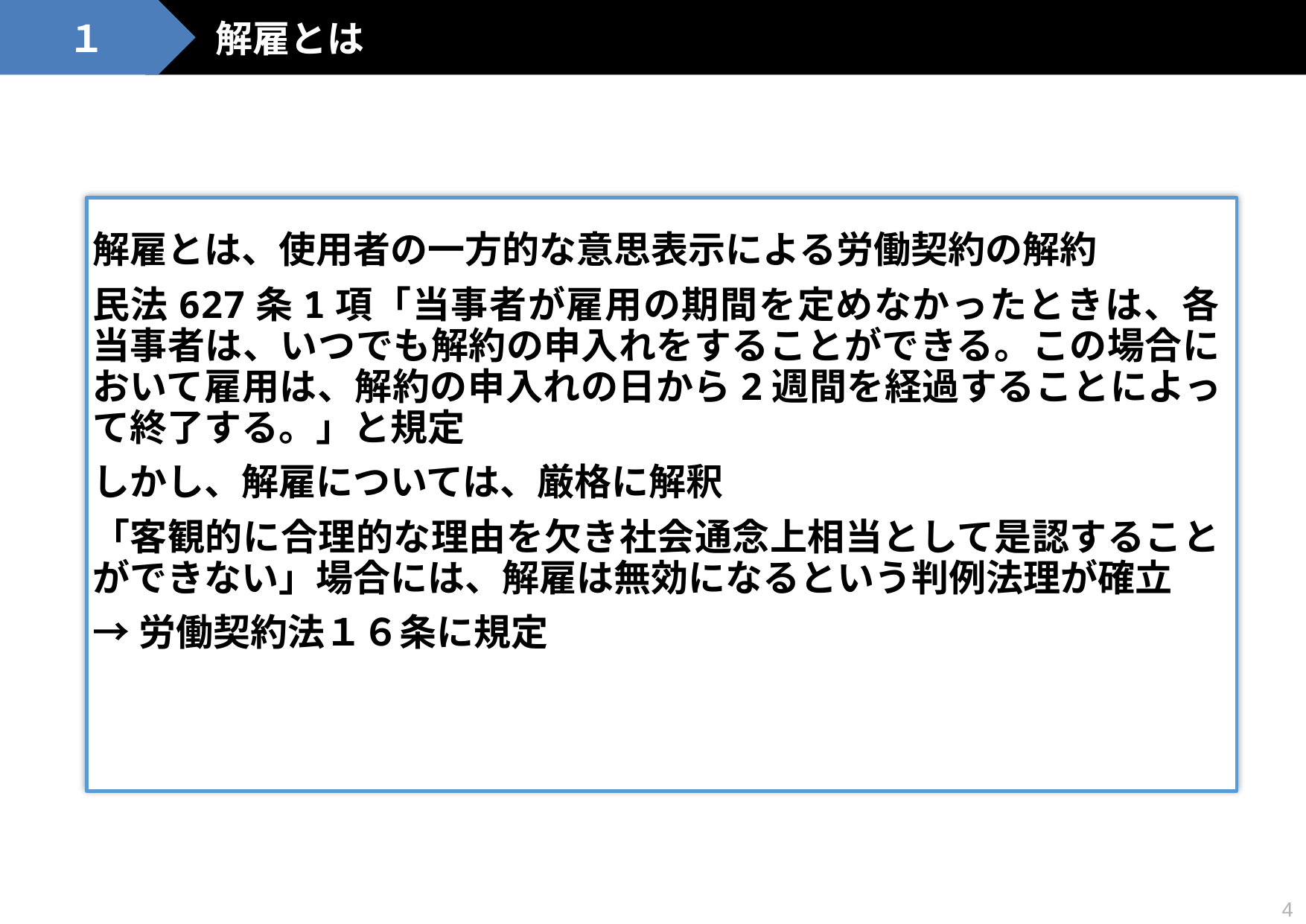

解雇とは
１

解雇とは、使用者の一方的な意思表示による労働契約の解約
民法627条1項「当事者が雇用の期間を定めなかったときは、各当事者は、いつでも解約の申入れをすることができる。この場合において雇用は、解約の申入れの日から2週間を経過することによって終了する。」と規定
しかし、解雇については、厳格に解釈
「客観的に合理的な理由を欠き社会通念上相当として是認することができない」場合には、解雇は無効になるという判例法理が確立
→労働契約法１６条に規定

4